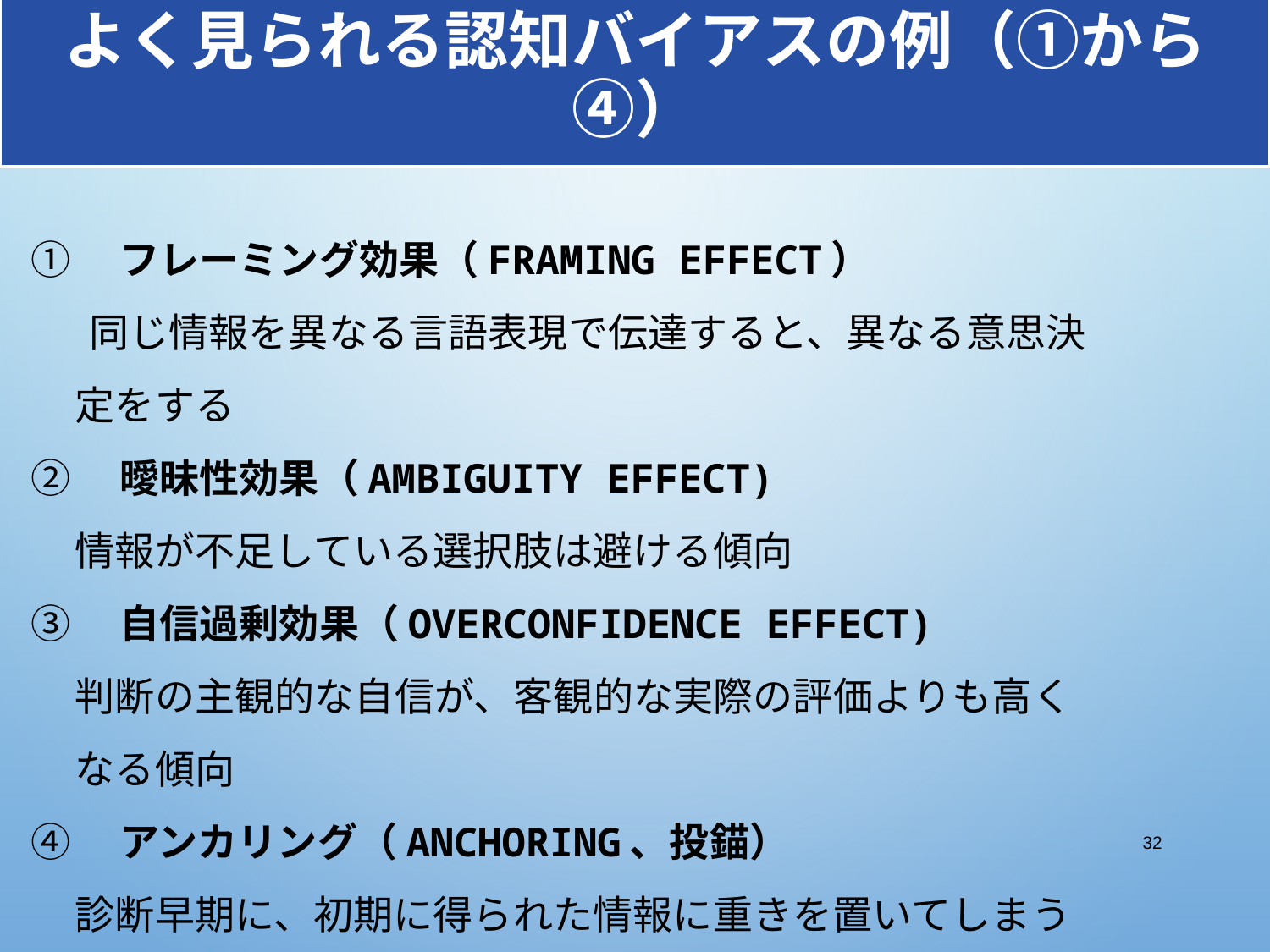

# よく見られる認知バイアスの例（①から④）

①　フレーミング効果（Framing effect）
　  同じ情報を異なる言語表現で伝達すると、異なる意思決
    定をする
②　曖昧性効果（Ambiguity effect)
    情報が不足している選択肢は避ける傾向
③　自信過剰効果（Overconfidence effect)
    判断の主観的な自信が、客観的な実際の評価よりも高く
    なる傾向
④　アンカリング（Anchoring、投錨）
    診断早期に、初期に得られた情報に重きを置いてしまう

32